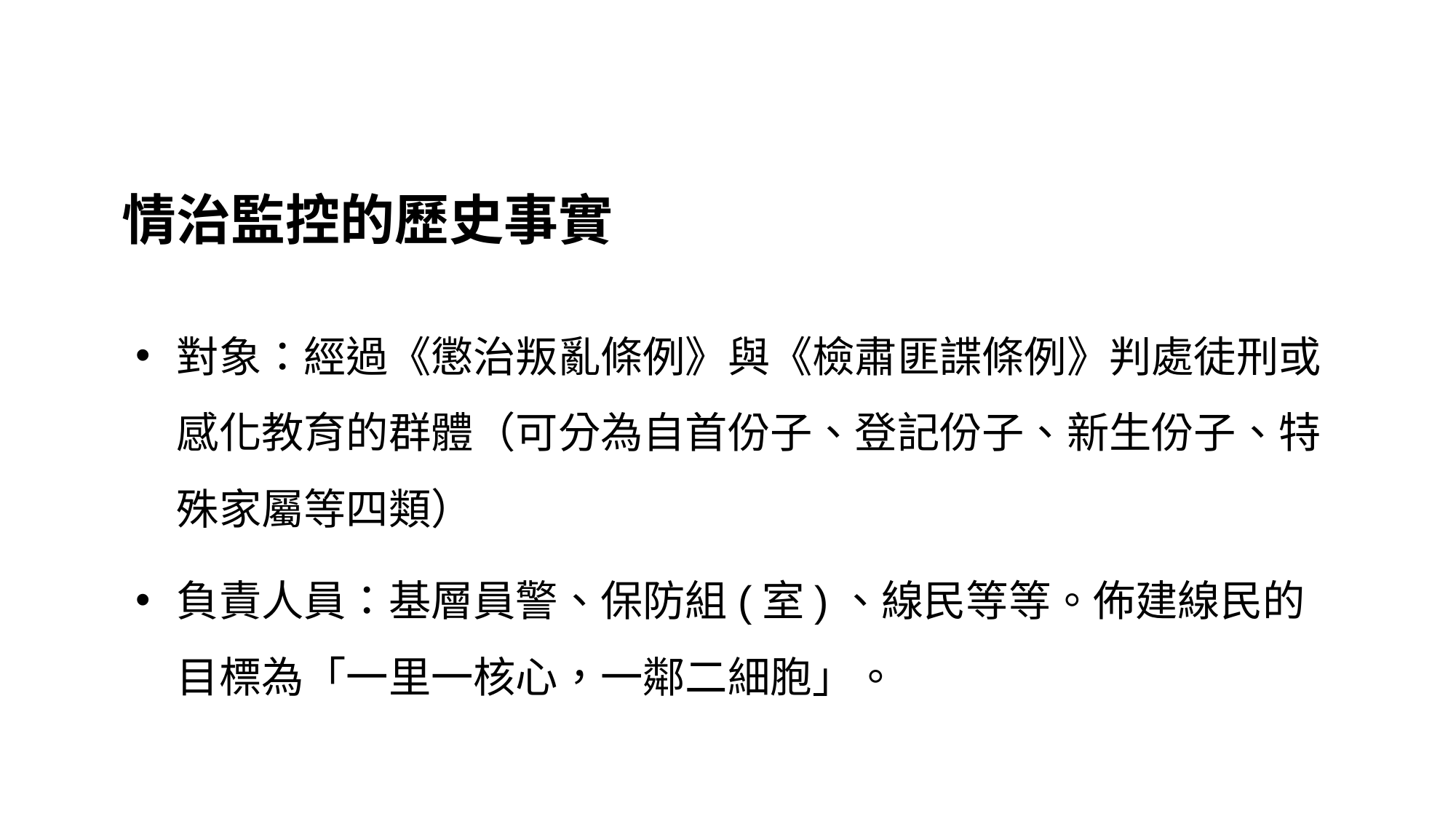

# 情治監控的歷史事實
對象：經過《懲治叛亂條例》與《檢肅匪諜條例》判處徒刑或感化教育的群體（可分為自首份子、登記份子、新生份子、特殊家屬等四類）
負責人員：基層員警、保防組(室)、線民等等。佈建線民的目標為「一里一核心，一鄰二細胞」。